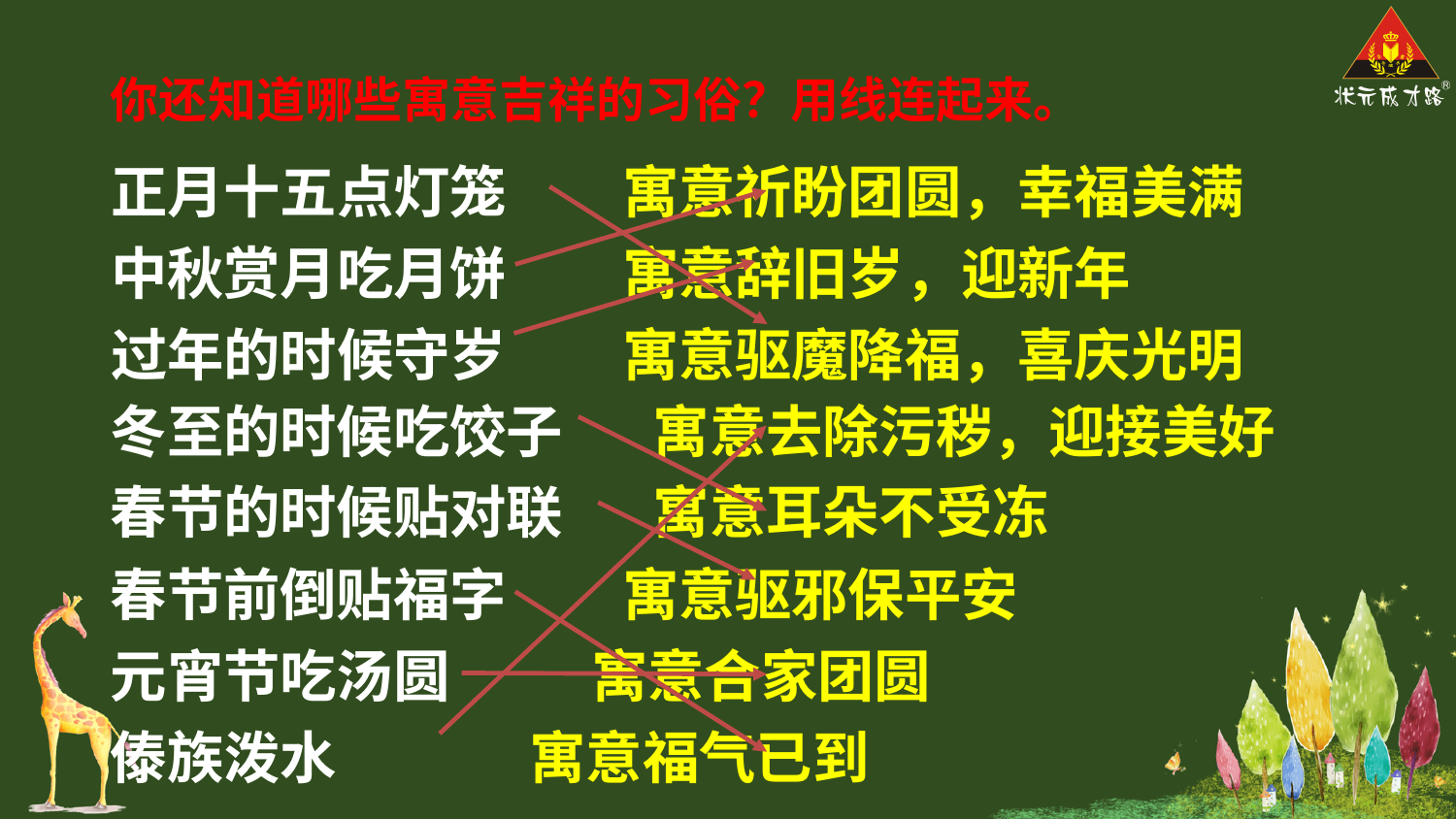

你还知道哪些寓意吉祥的习俗？用线连起来。
正月十五点灯笼         寓意祈盼团圆，幸福美满
中秋赏月吃月饼         寓意辞旧岁，迎新年
过年的时候守岁         寓意驱魔降福，喜庆光明
冬至的时候吃饺子       寓意去除污秽，迎接美好
春节的时候贴对联       寓意耳朵不受冻
春节前倒贴福字         寓意驱邪保平安
元宵节吃汤圆           寓意合家团圆
傣族泼水               寓意福气已到